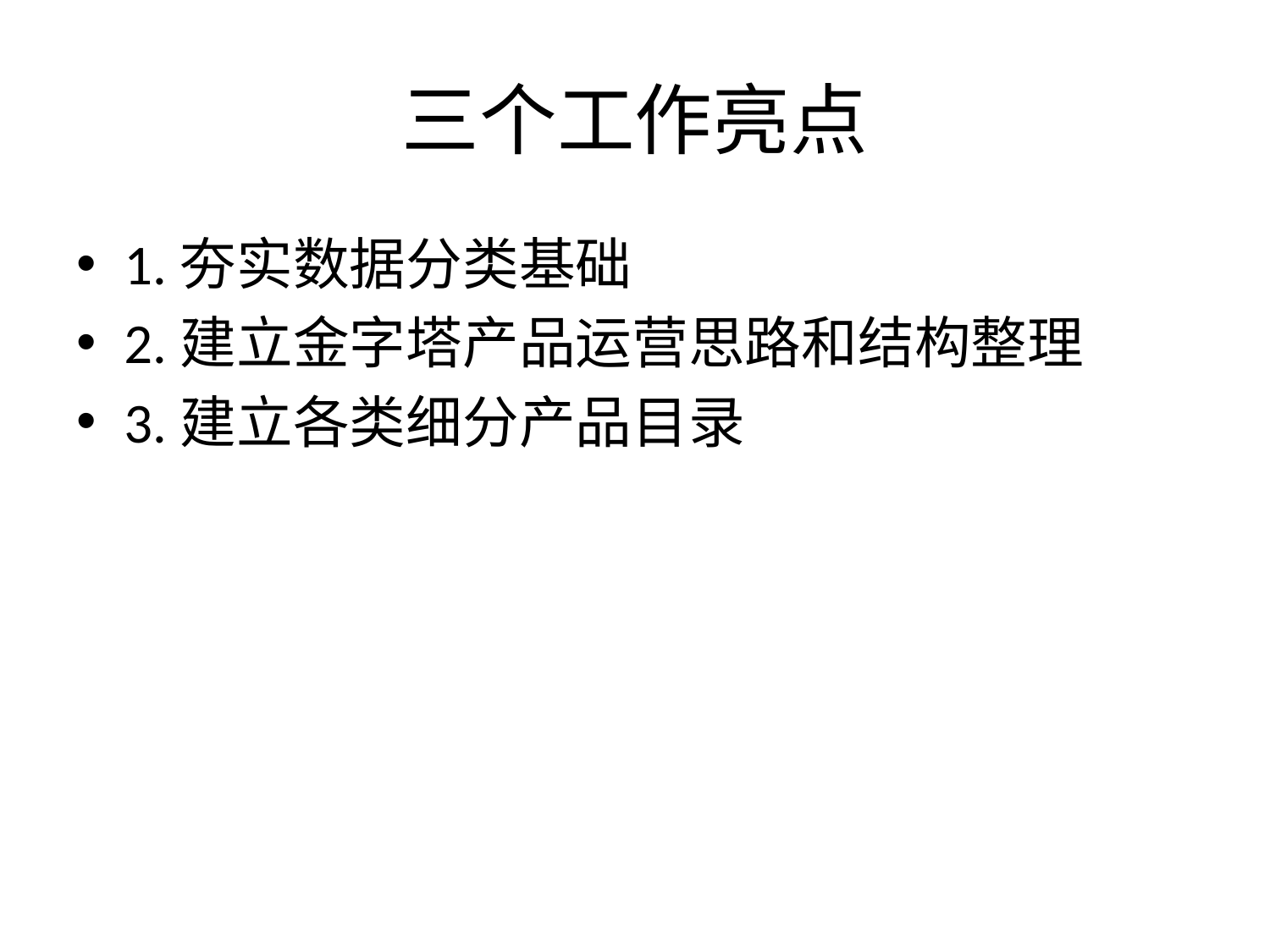

# 三个工作亮点
1.夯实数据分类基础
2.建立金字塔产品运营思路和结构整理
3.建立各类细分产品目录